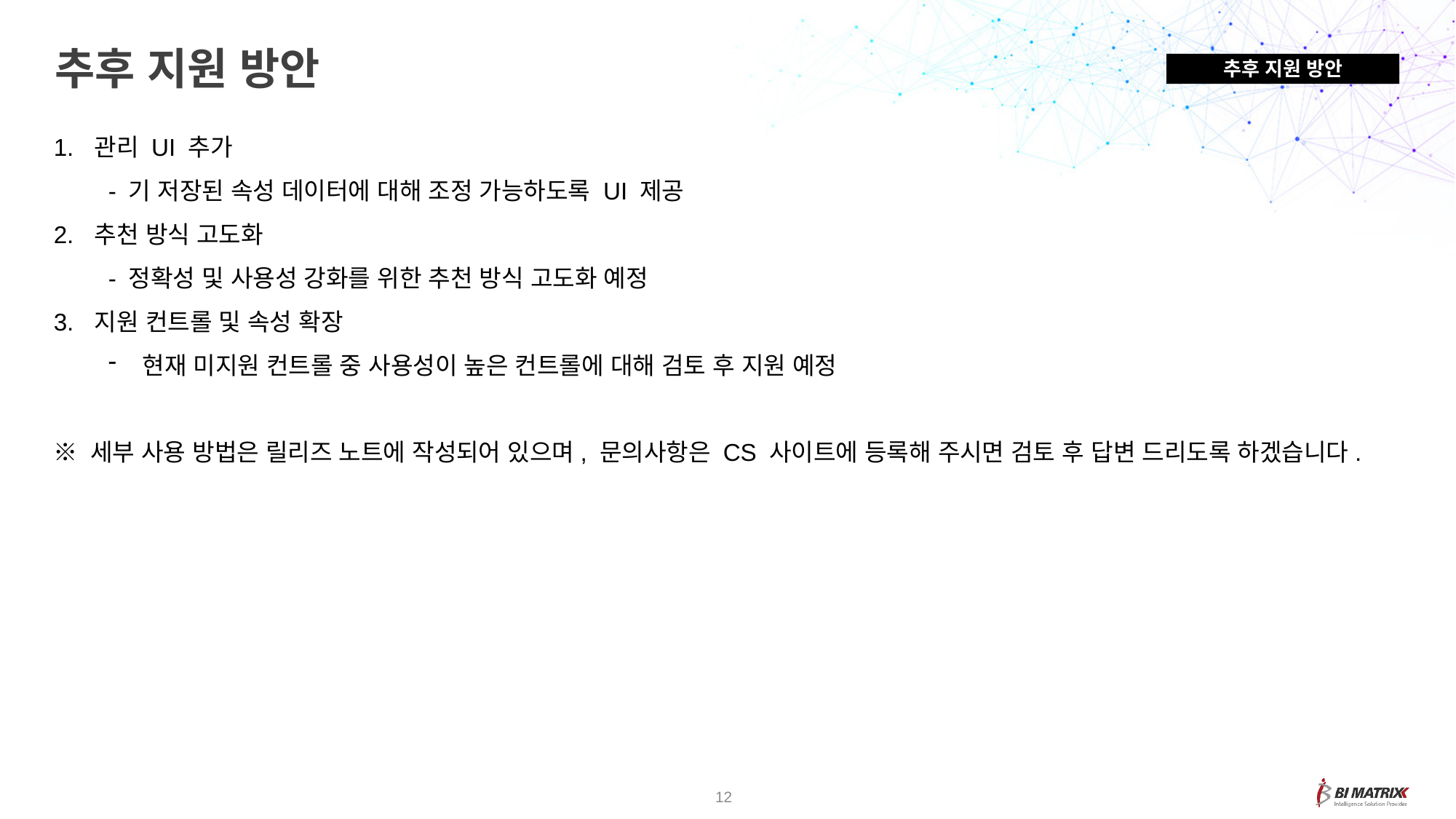

추후 지원 방안
추후 지원 방안
관리 UI 추가
- 기 저장된 속성 데이터에 대해 조정 가능하도록 UI 제공
추천 방식 고도화
- 정확성 및 사용성 강화를 위한 추천 방식 고도화 예정
지원 컨트롤 및 속성 확장
현재 미지원 컨트롤 중 사용성이 높은 컨트롤에 대해 검토 후 지원 예정

※ 세부 사용 방법은 릴리즈 노트에 작성되어 있으며, 문의사항은 CS 사이트에 등록해 주시면 검토 후 답변 드리도록 하겠습니다.
12